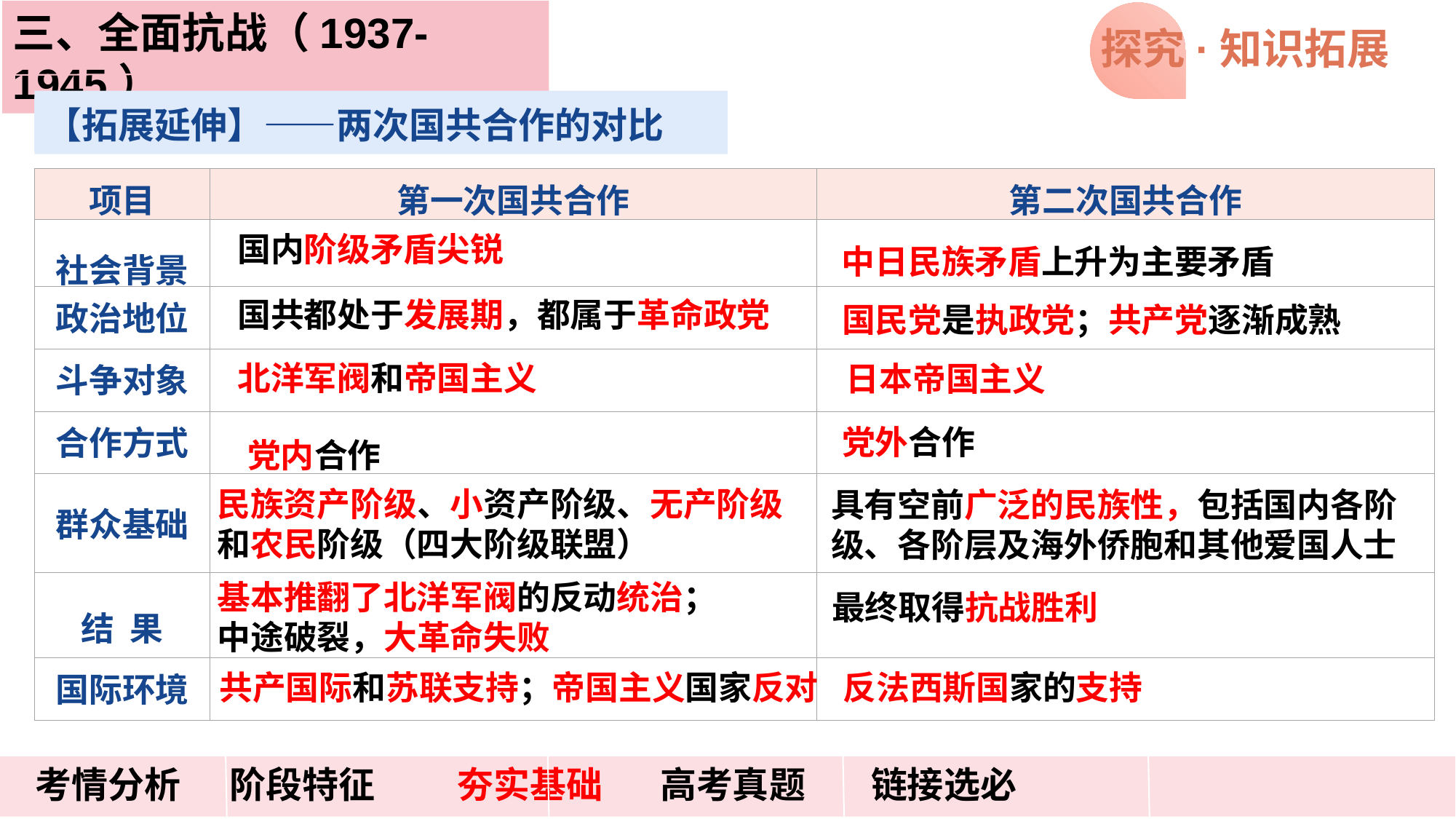

三、全面抗战（1937-1945）

探究·知识拓展

【拓展延伸】——两次国共合作的对比
| 项目 | 第一次国共合作 | 第二次国共合作 |
| --- | --- | --- |
| 社会背景 |  |  |
| 政治地位 |  |  |
| 斗争对象 |  |  |
| 合作方式 |  |  |
| 群众基础 |  |  |
| 结 果 |  |  |
| 国际环境 |  |  |
国内阶级矛盾尖锐
中日民族矛盾上升为主要矛盾
国共都处于发展期，都属于革命政党
国民党是执政党；共产党逐渐成熟
北洋军阀和帝国主义
日本帝国主义
党外合作
党内合作
民族资产阶级、小资产阶级、无产阶级
和农民阶级（四大阶级联盟）
具有空前广泛的民族性，包括国内各阶级、各阶层及海外侨胞和其他爱国人士
基本推翻了北洋军阀的反动统治；
中途破裂，大革命失败
最终取得抗战胜利
反法西斯国家的支持
共产国际和苏联支持；帝国主义国家反对
  考情分析      阶段特征          夯实基础       高考真题        链接选必